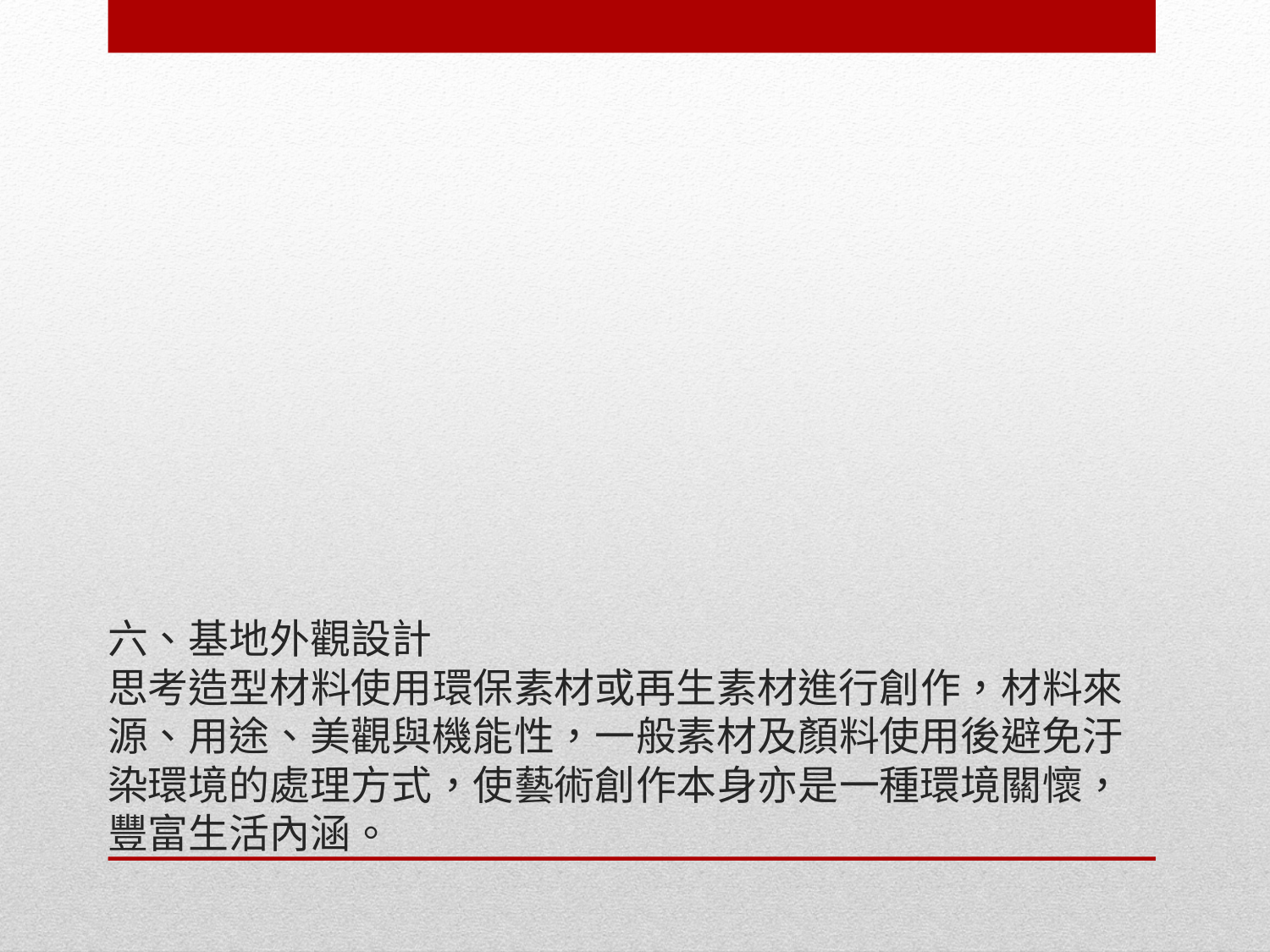

# 六、基地外觀設計 思考造型材料使用環保素材或再生素材進行創作，材料來源、用途、美觀與機能性，一般素材及顏料使用後避免汙染環境的處理方式，使藝術創作本身亦是一種環境關懷，豐富生活內涵。